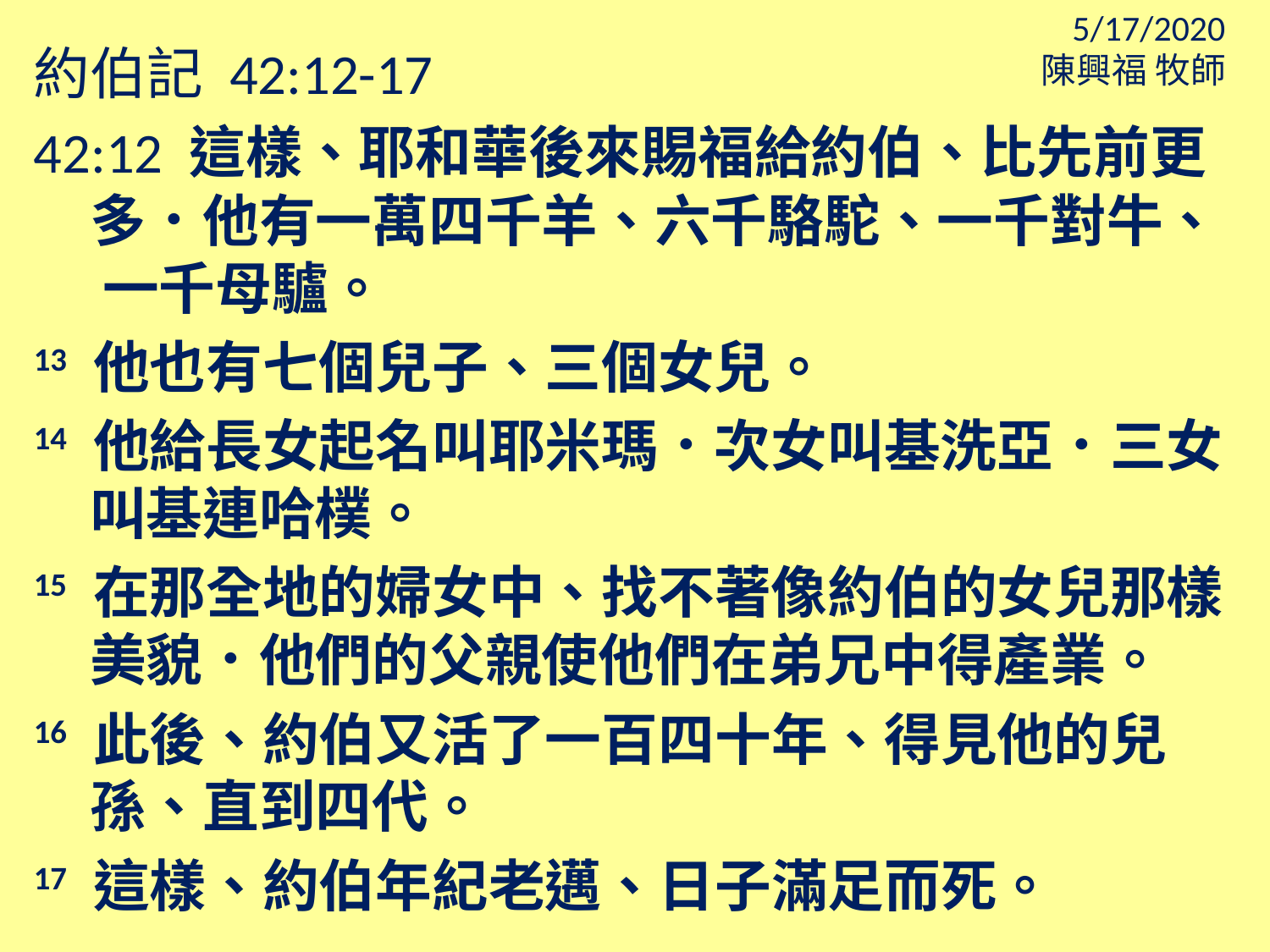

5/17/2020
陳興福 牧師
約伯記 42:12-17
42:12 這樣、耶和華後來賜福給約伯、比先前更多．他有一萬四千羊、六千駱駝、一千對牛、    一千母驢。
13 他也有七個兒子、三個女兒。
14 他給長女起名叫耶米瑪．次女叫基洗亞．三女叫基連哈樸。
15 在那全地的婦女中、找不著像約伯的女兒那樣美貌．他們的父親使他們在弟兄中得產業。
16 此後、約伯又活了一百四十年、得見他的兒孫、直到四代。
17 這樣、約伯年紀老邁、日子滿足而死。